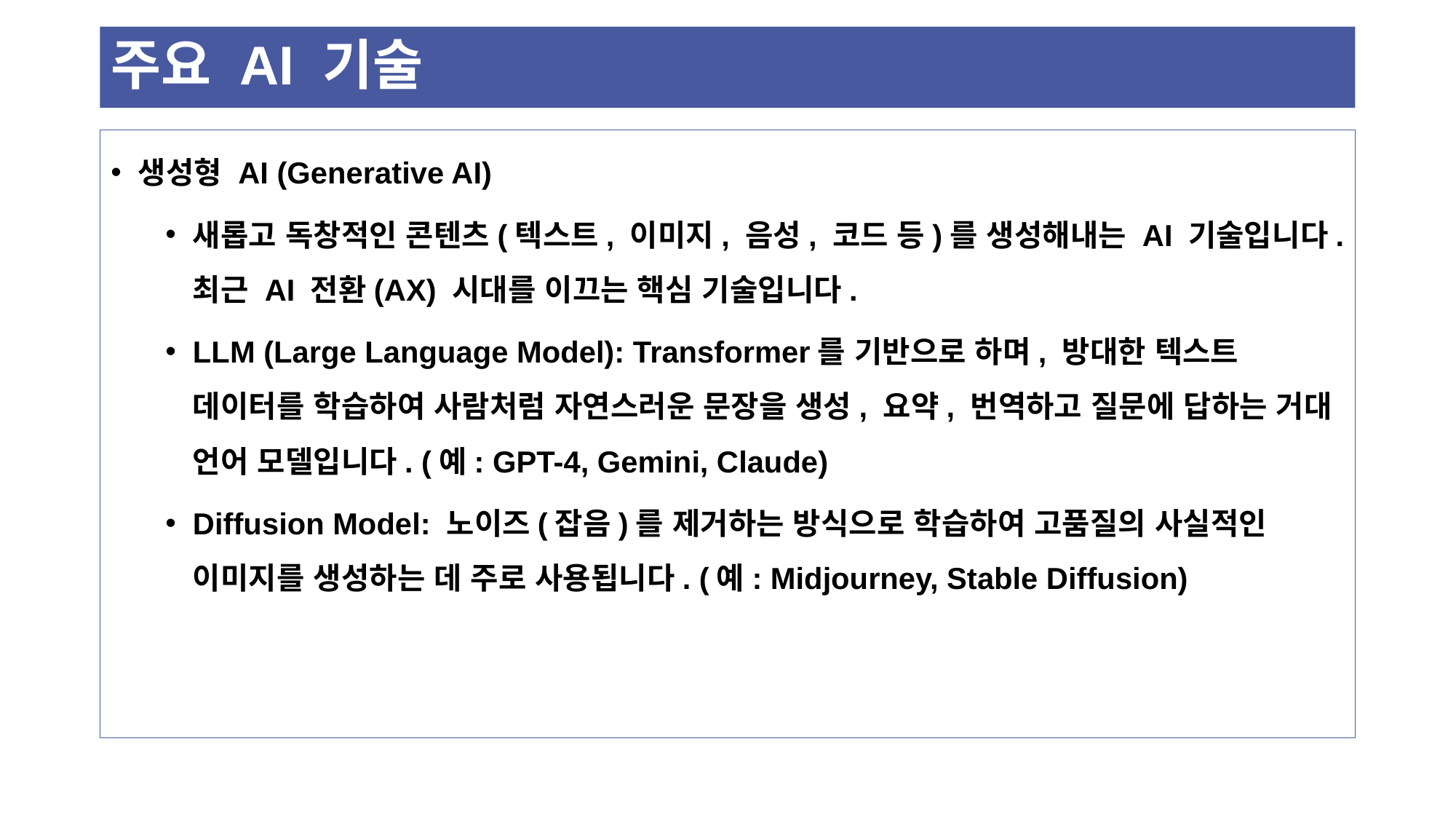

# 주요 AI 기술
생성형 AI (Generative AI)
새롭고 독창적인 콘텐츠(텍스트, 이미지, 음성, 코드 등)를 생성해내는 AI 기술입니다. 최근 AI 전환(AX) 시대를 이끄는 핵심 기술입니다.
LLM (Large Language Model): Transformer를 기반으로 하며, 방대한 텍스트 데이터를 학습하여 사람처럼 자연스러운 문장을 생성, 요약, 번역하고 질문에 답하는 거대 언어 모델입니다. (예: GPT-4, Gemini, Claude)
Diffusion Model: 노이즈(잡음)를 제거하는 방식으로 학습하여 고품질의 사실적인 이미지를 생성하는 데 주로 사용됩니다. (예: Midjourney, Stable Diffusion)